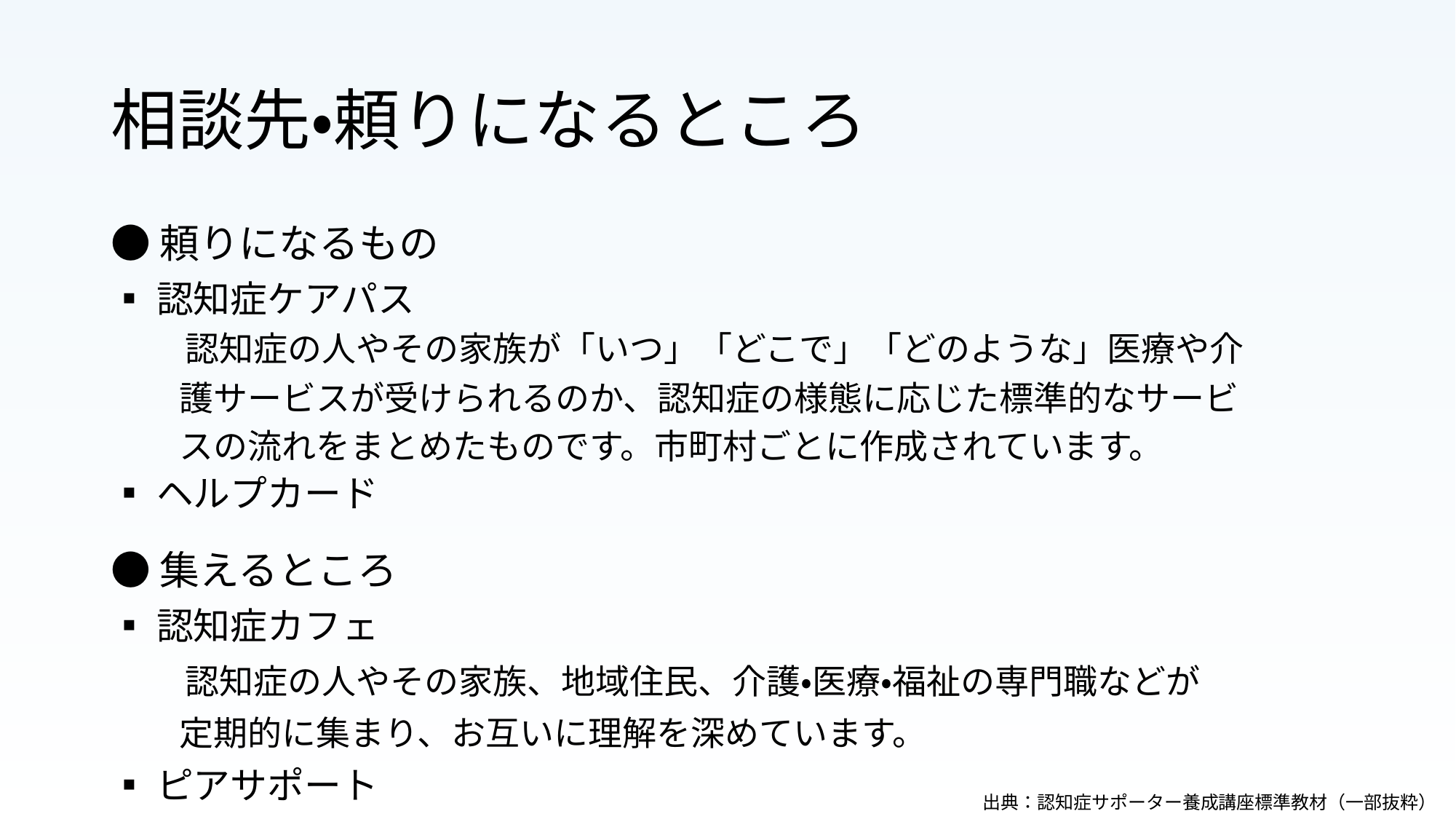

# 相談先・頼りになるところ
●頼りになるもの
▪認知症ケアパス
　　認知症の人やその家族が「いつ」「どこで」「どのような」医療や介
　　護サービスが受けられるのか、認知症の様態に応じた標準的なサービ
　　スの流れをまとめたものです。市町村ごとに作成されています。
▪ヘルプカード

●集えるところ
▪認知症カフェ
　　認知症の人やその家族、地域住民、介護・医療・福祉の専門職などが
　　定期的に集まり、お互いに理解を深めています。
▪ピアサポート
出典：認知症サポーター養成講座標準教材（一部抜粋）